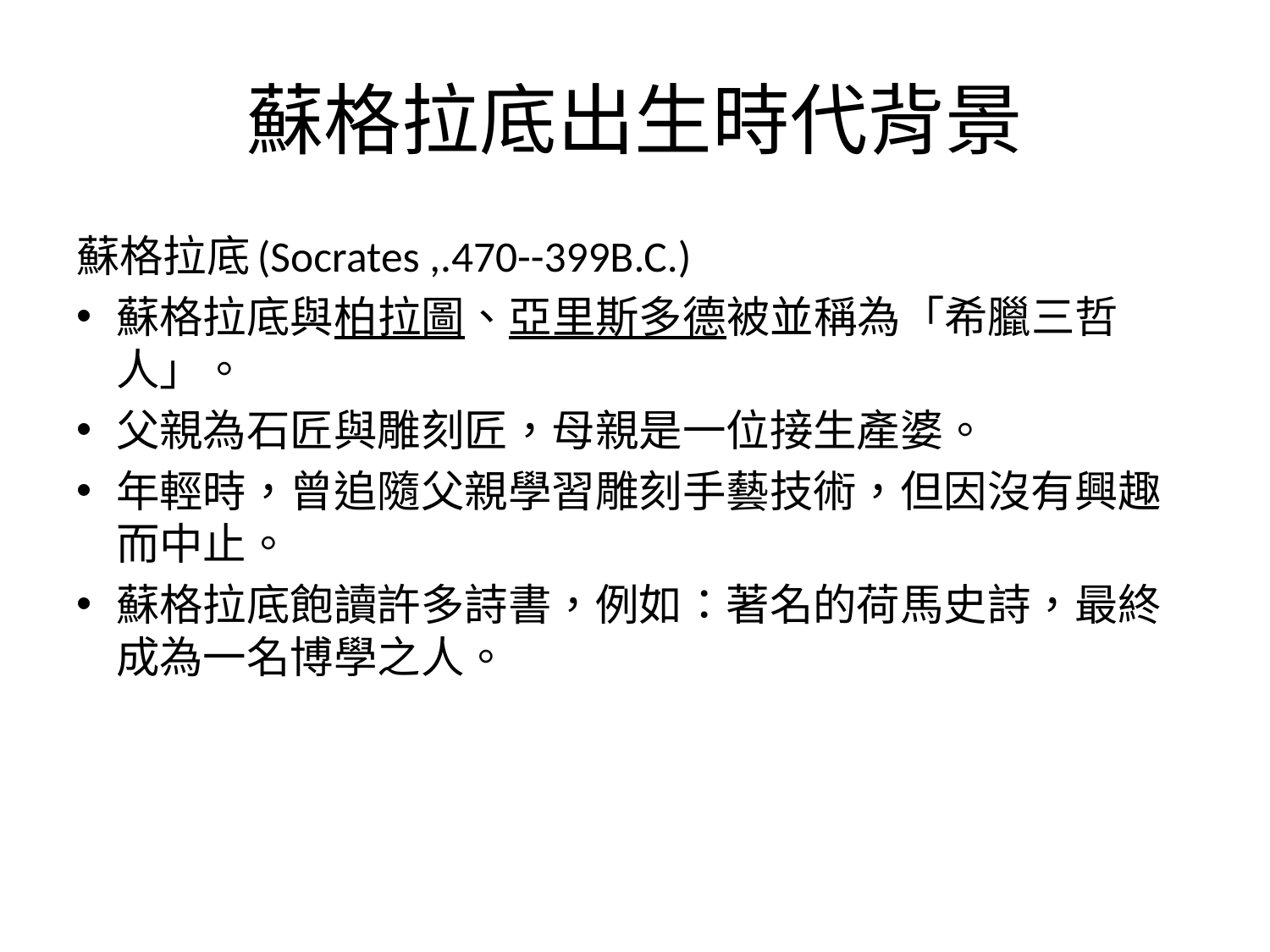

# 蘇格拉底出生時代背景
蘇格拉底(Socrates ,.470--399B.C.)
蘇格拉底與柏拉圖、亞里斯多德被並稱為「希臘三哲人」。
父親為石匠與雕刻匠，母親是一位接生產婆。
年輕時，曾追隨父親學習雕刻手藝技術，但因沒有興趣而中止。
蘇格拉底飽讀許多詩書，例如：著名的荷馬史詩，最終成為一名博學之人。

放置圖片：希臘三哲人